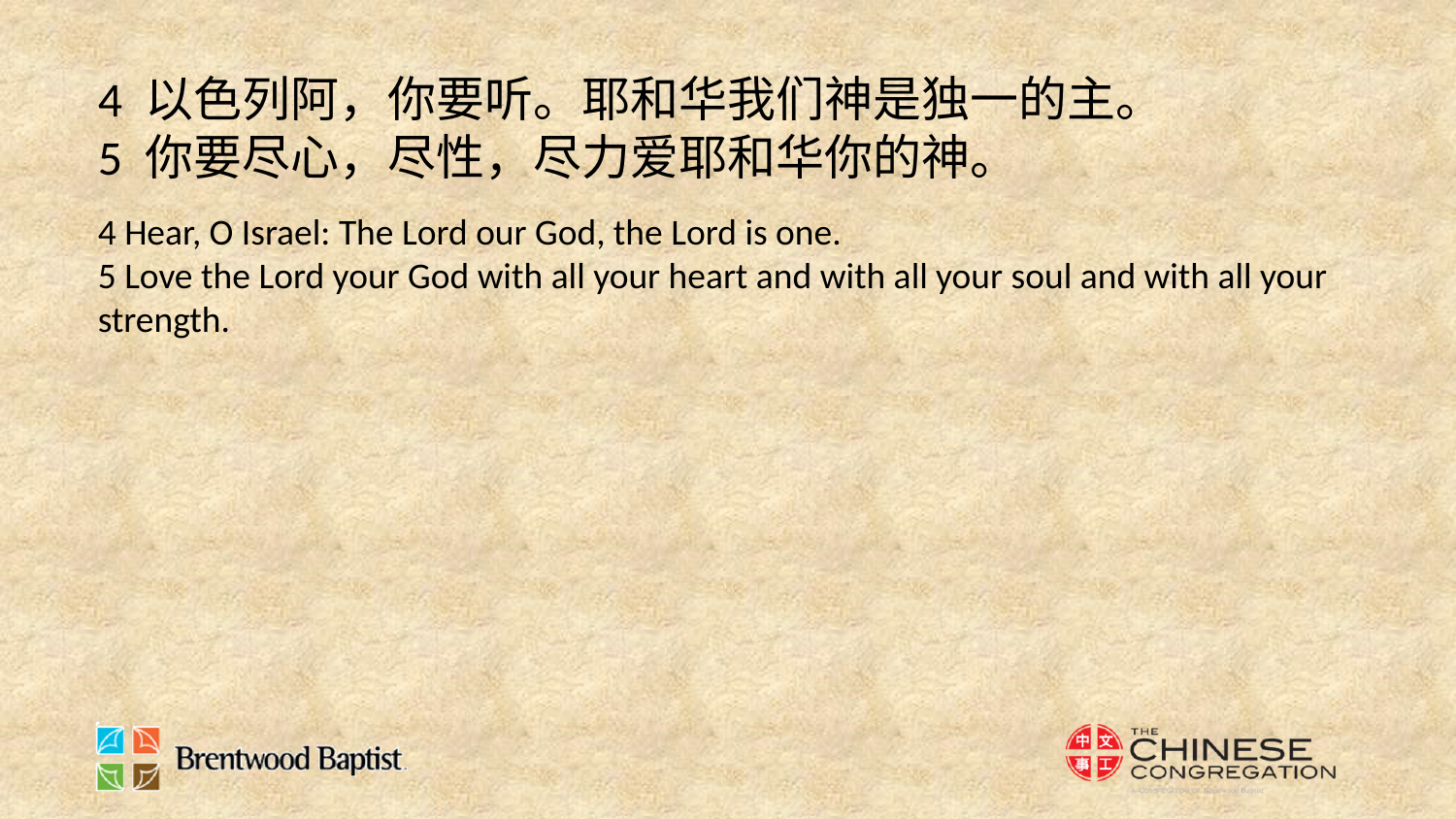

4 以色列阿，你要听。耶和华我们神是独一的主。
5 你要尽心，尽性，尽力爱耶和华你的神。

4 Hear, O Israel: The Lord our God, the Lord is one.
5 Love the Lord your God with all your heart and with all your soul and with all your strength.